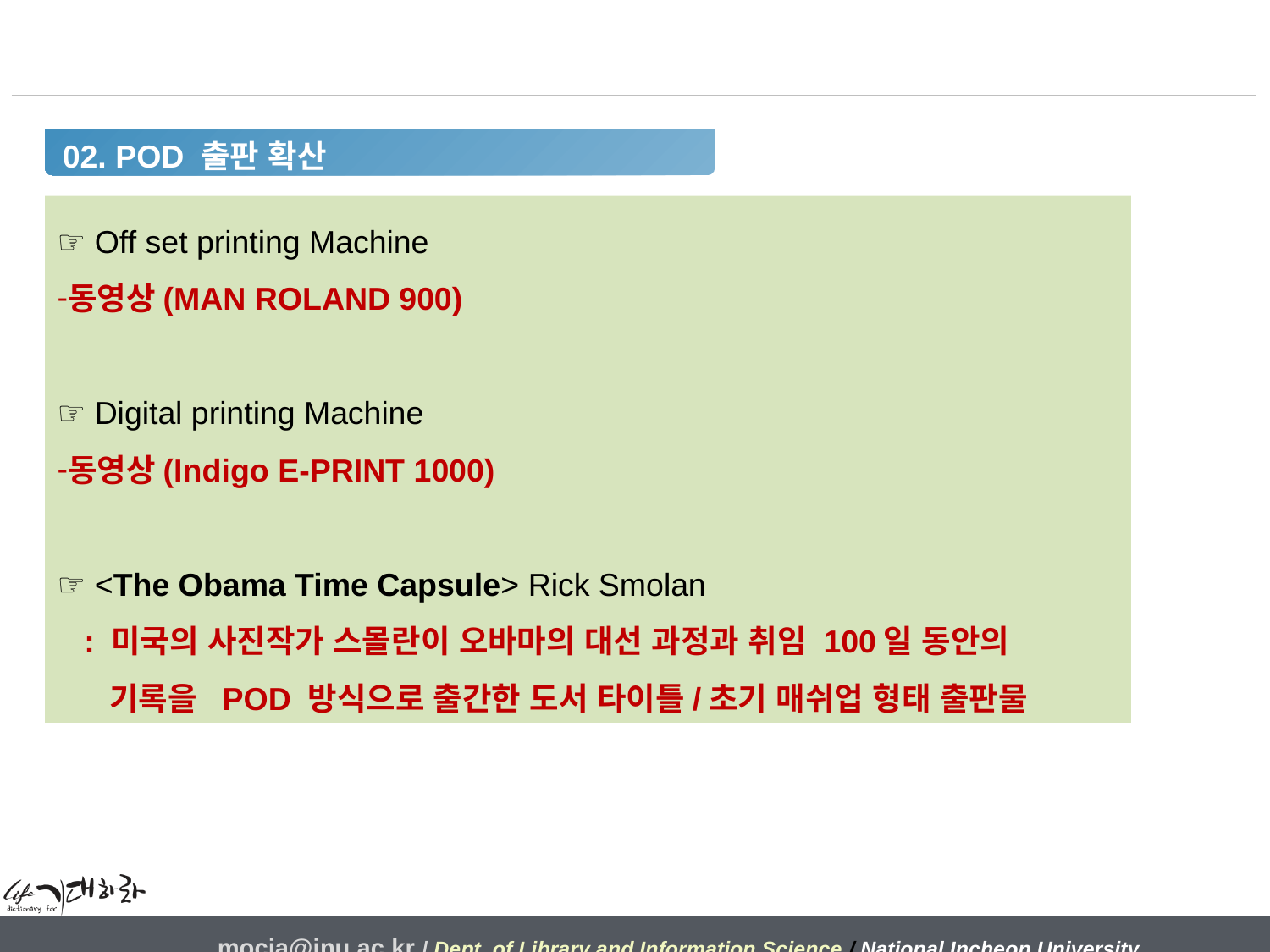

02. POD 출판 확산
☞ Off set printing Machine
동영상(MAN ROLAND 900)

☞ Digital printing Machine
동영상(Indigo E-PRINT 1000)

☞ <The Obama Time Capsule> Rick Smolan
   : 미국의 사진작가 스몰란이 오바마의 대선 과정과 취임 100일 동안의
     기록을  POD 방식으로 출간한 도서 타이틀/초기 매쉬업 형태 출판물

mocja@inu.ac.kr / Dept. of Library and Information Science / National Incheon University